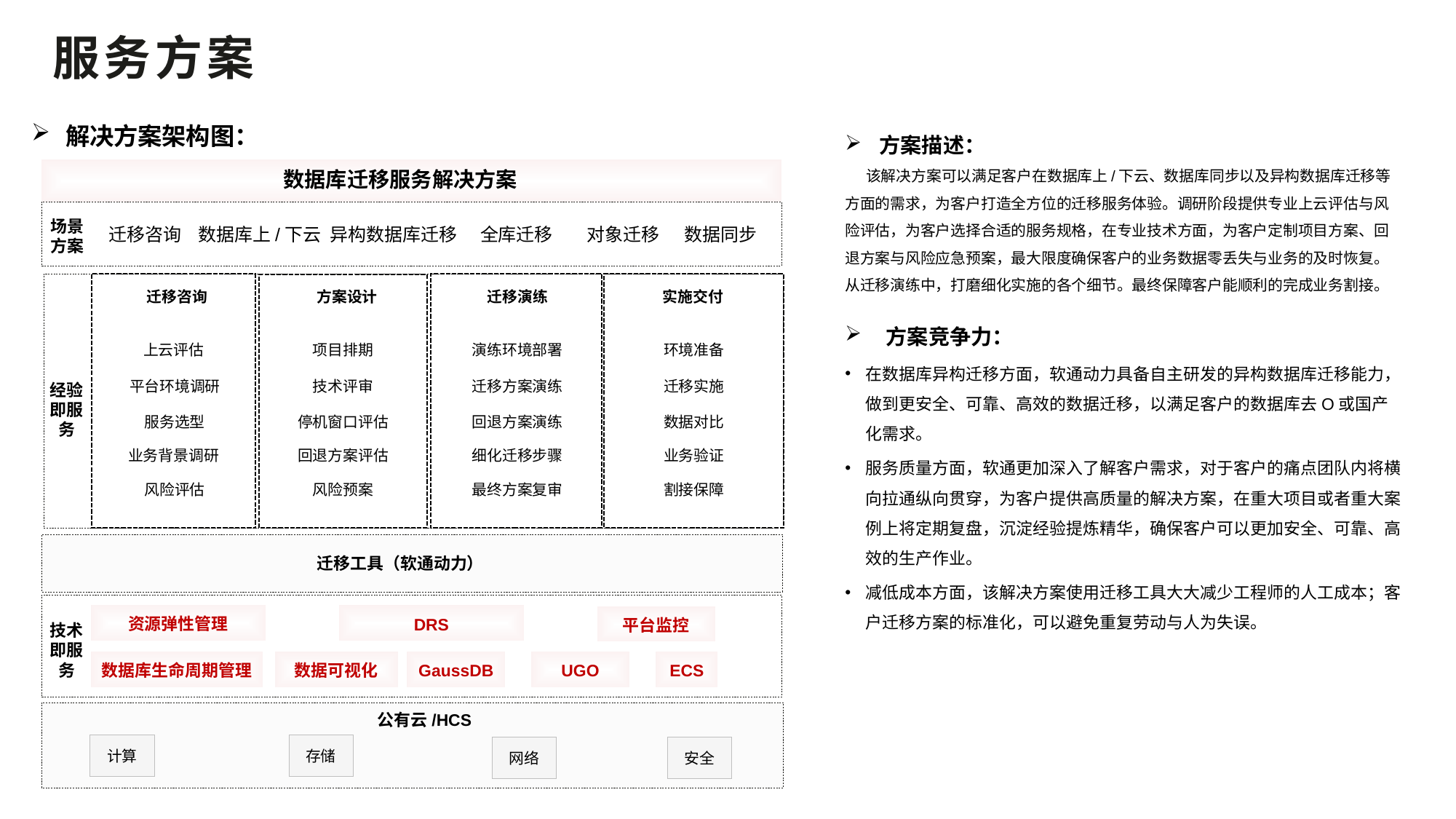

# 服务方案
方案描述：
     该解决方案可以满足客户在数据库上/下云、数据库同步以及异构数据库迁移等方面的需求，为客户打造全方位的迁移服务体验。调研阶段提供专业上云评估与风险评估，为客户选择合适的服务规格，在专业技术方面，为客户定制项目方案、回退方案与风险应急预案，最大限度确保客户的业务数据零丢失与业务的及时恢复。从迁移演练中，打磨细化实施的各个细节。最终保障客户能顺利的完成业务割接。
解决方案架构图：

数据库迁移服务解决方案

场景
方案
迁移咨询
异构数据库迁移
全库迁移
对象迁移
数据同步
数据库上/下云

迁移咨询
方案设计
迁移演练
实施交付
方案竞争力：
在数据库异构迁移方面，软通动力具备自主研发的异构数据库迁移能力，做到更安全、可靠、高效的数据迁移，以满足客户的数据库去O或国产化需求。
服务质量方面，软通更加深入了解客户需求，对于客户的痛点团队内将横向拉通纵向贯穿，为客户提供高质量的解决方案，在重大项目或者重大案例上将定期复盘，沉淀经验提炼精华，确保客户可以更加安全、可靠、高效的生产作业。
减低成本方面，该解决方案使用迁移工具大大减少工程师的人工成本；客户迁移方案的标准化，可以避免重复劳动与人为失误。
上云评估
项目排期
演练环境部署
环境准备
平台环境调研
技术评审
迁移方案演练
迁移实施
经验即服务
服务选型
停机窗口评估
回退方案演练
数据对比
业务背景调研
回退方案评估
细化迁移步骤
业务验证
风险评估
风险预案
最终方案复审
割接保障

迁移工具（软通动力）

资源弹性管理
DRS
平台监控
技术即服务
GaussDB
UGO
ECS
数据可视化
数据库生命周期管理

公有云/HCS
计算
存储
网络
安全